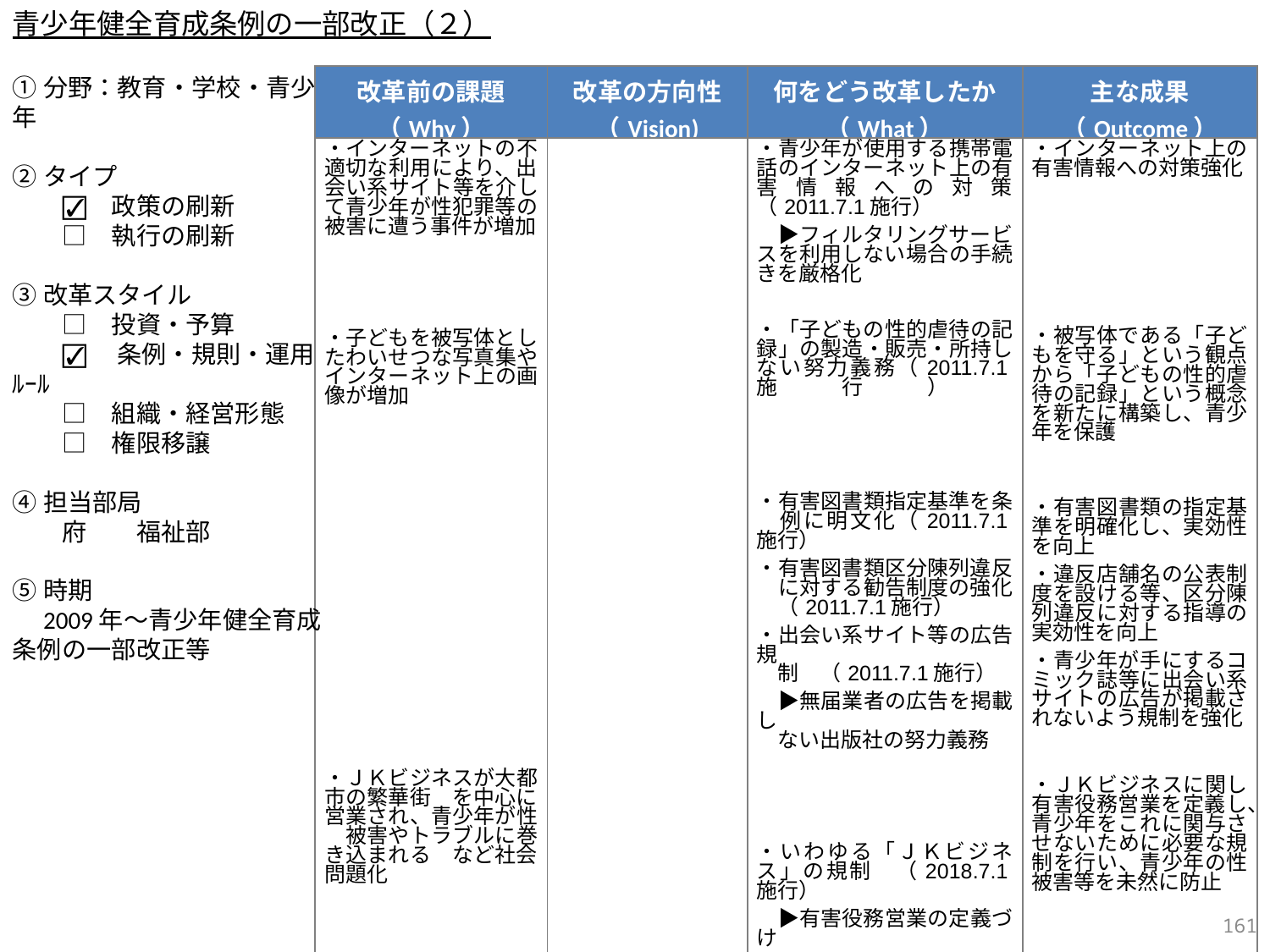

青少年健全育成条例の一部改正（２）
①分野：教育・学校・青少年

②タイプ
　　☑　政策の刷新
　　□　執行の刷新

③改革スタイル
　　□　投資・予算
　　☑ 　条例・規則・運用ﾙｰﾙ
　　□　組織・経営形態
　　□　権限移譲

④担当部局
　　府　　福祉部

⑤時期
　2009年～青少年健全育成条例の一部改正等
| 改革前の課題 （Why） | 改革の方向性 （Vision) | 何をどう改革したか （What） | 主な成果 （Outcome） |
| --- | --- | --- | --- |
| ・インターネットの不適切な利用により、出会い系サイト等を介して青少年が性犯罪等の被害に遭う事件が増加 ・子どもを被写体としたわいせつな写真集やインターネット上の画像が増加 ・ＪＫビジネスが大都市の繁華街　を中心に営業され、青少年が性　被害やトラブルに巻き込まれる　など社会問題化 |  | ・青少年が使用する携帯電話のインターネット上の有害情報への対策（2011.7.1施行） 　▶フィルタリングサービスを利用しない場合の手続きを厳格化 ・「子どもの性的虐待の記録」の製造・販売・所持しない努力義務（2011.7.1施行） ・有害図書類指定基準を条 　例に明文化（2011.7.1施行） ・有害図書類区分陳列違反 　に対する勧告制度の強化 　（2011.7.1施行） ・出会い系サイト等の広告規 　制　（2011.7.1施行） 　▶無届業者の広告を掲載し 　ない出版社の努力義務 　 ・いわゆる「ＪＫビジネス」の規制　（2018.7.1施行） 　▶有害役務営業の定義づけ 　▶有害役務営業者に対する 　　禁止行為及び義務付け 　▶青少年に対する勧誘行為 　　の禁止 | ・インターネット上の有害情報への対策強化 ・被写体である「子どもを守る」という観点から「子どもの性的虐待の記録」という概念を新たに構築し、青少年を保護 ・有害図書類の指定基準を明確化し、実効性を向上 ・違反店舗名の公表制度を設ける等、区分陳列違反に対する指導の実効性を向上 ・青少年が手にするコミック誌等に出会い系サイトの広告が掲載されないよう規制を強化 ・ＪＫビジネスに関し有害役務営業を定義し、青少年をこれに関与させないために必要な規制を行い、青少年の性被害等を未然に防止 |
161